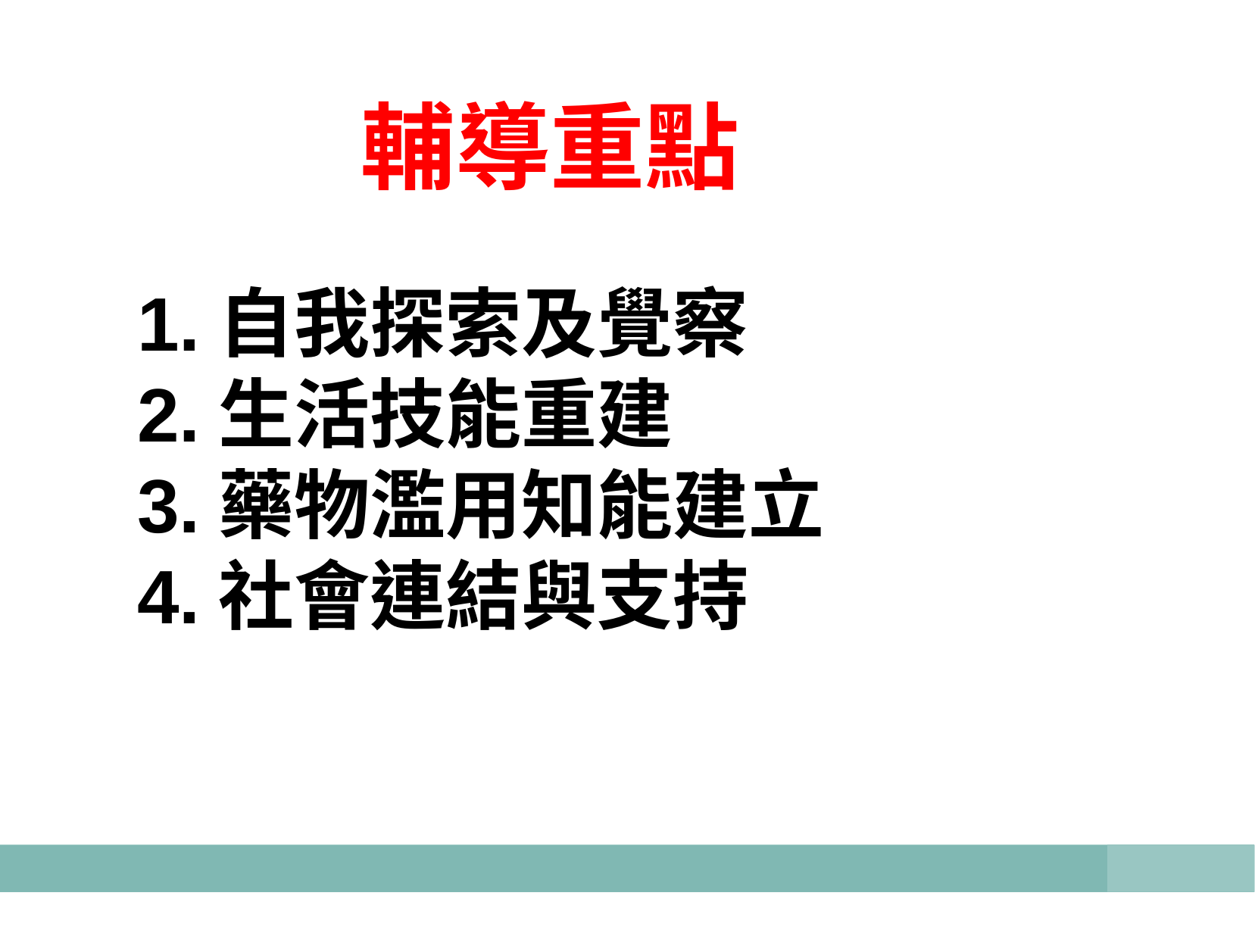

輔導重點
1.自我探索及覺察
2.生活技能重建
3.藥物濫用知能建立
4.社會連結與支持